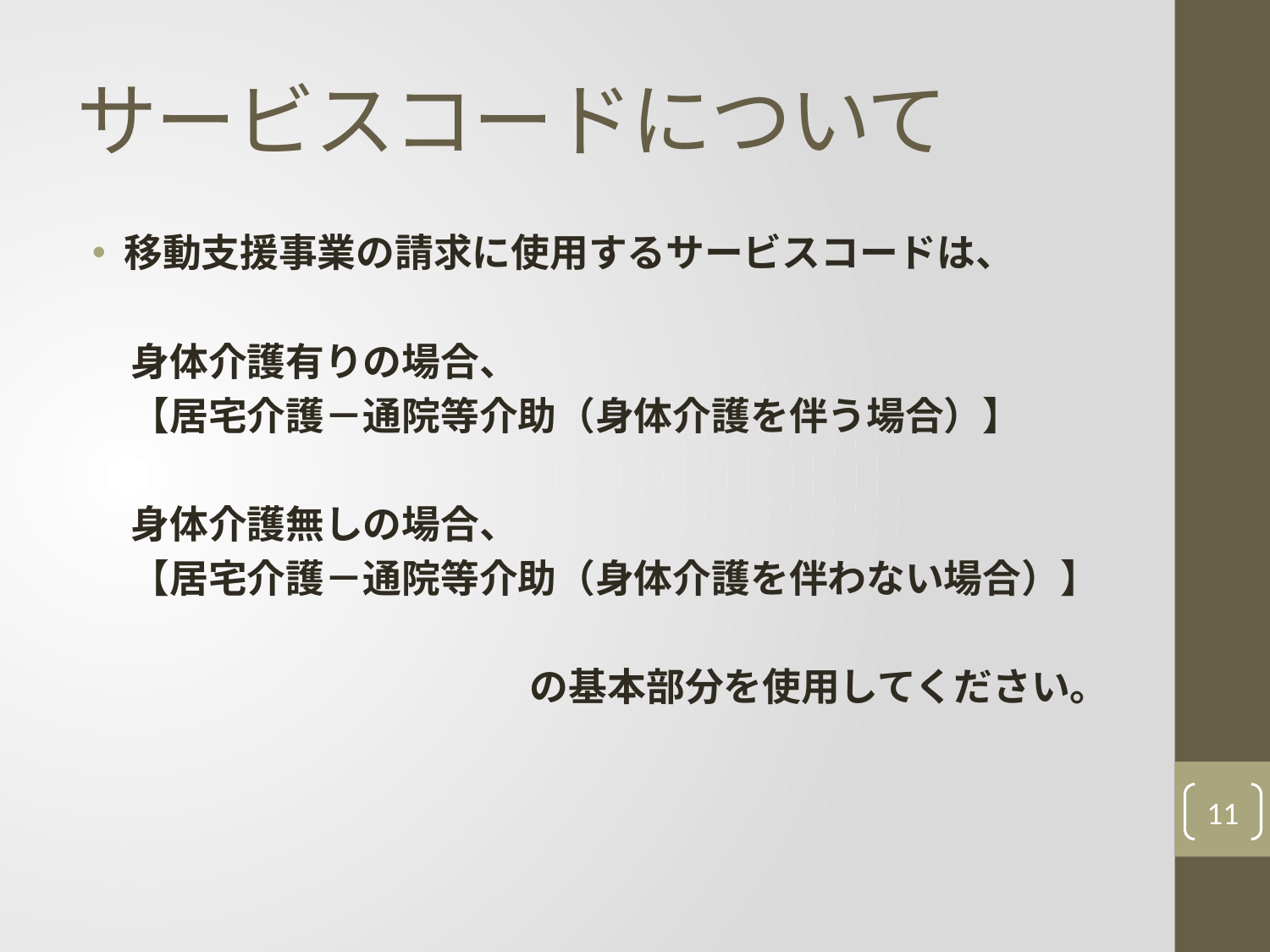

# サービスコードについて
移動支援事業の請求に使用するサービスコードは、

　身体介護有りの場合、
　【居宅介護－通院等介助（身体介護を伴う場合）】

　身体介護無しの場合、
　【居宅介護－通院等介助（身体介護を伴わない場合）】

　の基本部分を使用してください。

11